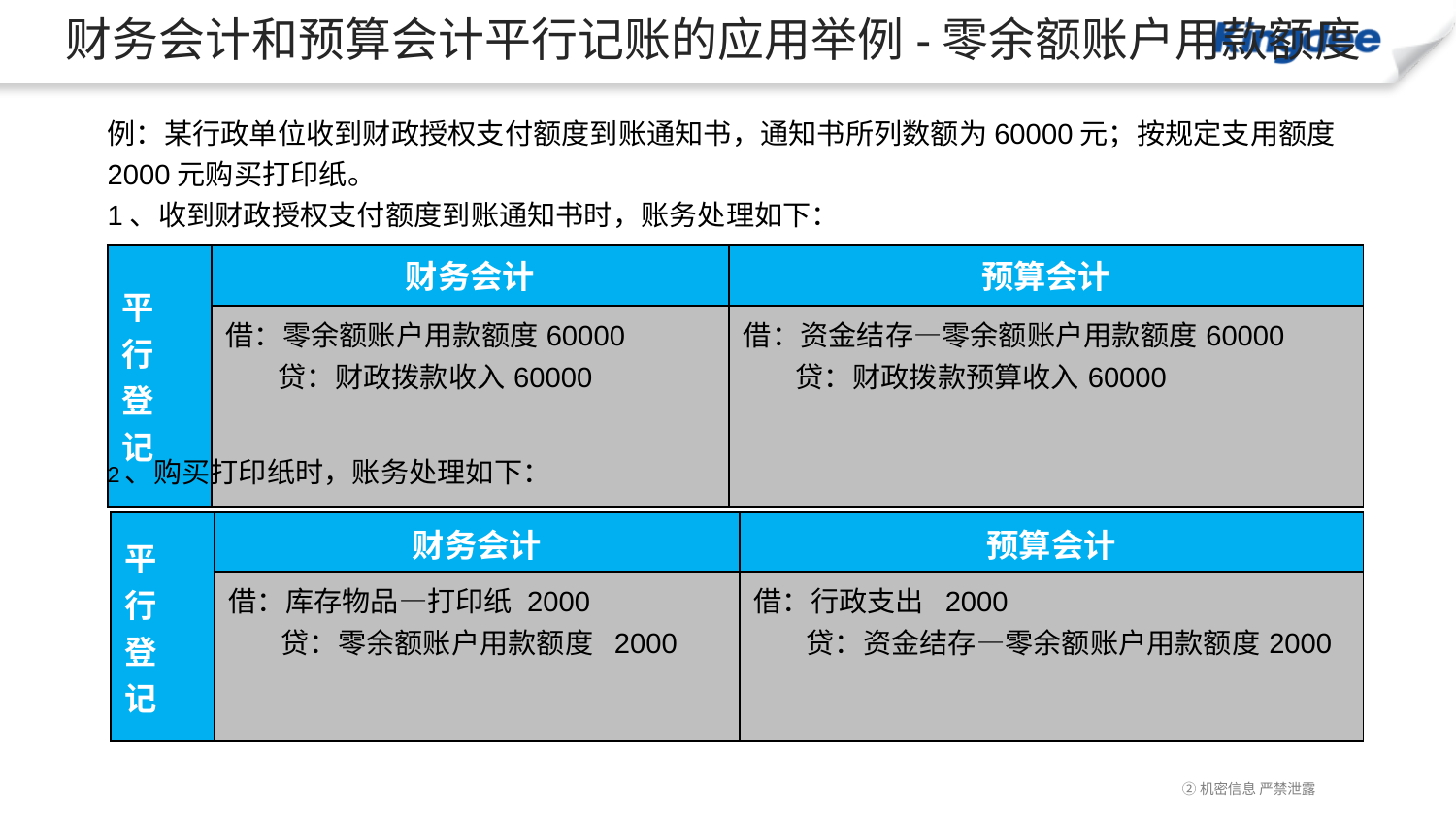

# 财务会计和预算会计平行记账的应用举例-零余额账户用款额度
例：某行政单位收到财政授权支付额度到账通知书，通知书所列数额为60000元；按规定支用额度2000元购买打印纸。
1、收到财政授权支付额度到账通知书时，账务处理如下：
| 平 行 登 记 | 财务会计 | 预算会计 |
| --- | --- | --- |
|  | 借：零余额账户用款额度60000 贷：财政拨款收入60000 | 借：资金结存—零余额账户用款额度60000 贷：财政拨款预算收入60000 |
2、购买打印纸时，账务处理如下：
| 平 行 登 记 | 财务会计 | 预算会计 |
| --- | --- | --- |
|  | 借：库存物品—打印纸 2000 贷：零余额账户用款额度 2000 | 借：行政支出 2000 贷：资金结存—零余额账户用款额度2000 |